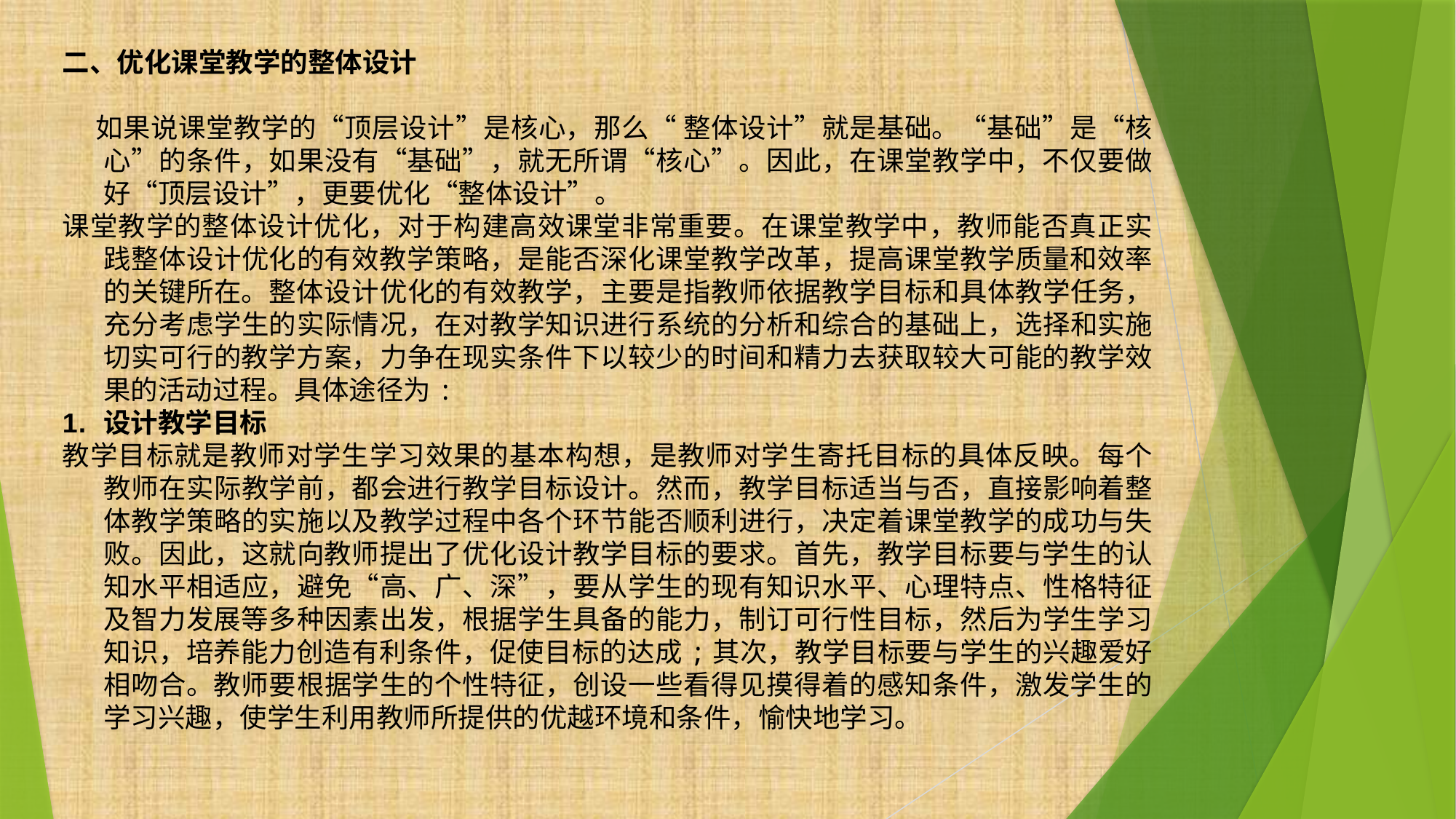

二、优化课堂教学的整体设计

    如果说课堂教学的“顶层设计”是核心，那么“ 整体设计”就是基础。“基础”是“核心”的条件，如果没有“基础”，就无所谓“核心”。因此，在课堂教学中，不仅要做好“顶层设计”，更要优化“整体设计”。
课堂教学的整体设计优化，对于构建高效课堂非常重要。在课堂教学中，教师能否真正实践整体设计优化的有效教学策略，是能否深化课堂教学改革，提高课堂教学质量和效率的关键所在。整体设计优化的有效教学，主要是指教师依据教学目标和具体教学任务，充分考虑学生的实际情况，在对教学知识进行系统的分析和综合的基础上，选择和实施切实可行的教学方案，力争在现实条件下以较少的时间和精力去获取较大可能的教学效果的活动过程。具体途径为:
设计教学目标
教学目标就是教师对学生学习效果的基本构想，是教师对学生寄托目标的具体反映。每个教师在实际教学前，都会进行教学目标设计。然而，教学目标适当与否，直接影响着整体教学策略的实施以及教学过程中各个环节能否顺利进行，决定着课堂教学的成功与失败。因此，这就向教师提出了优化设计教学目标的要求。首先，教学目标要与学生的认知水平相适应，避免“高、广、深”，要从学生的现有知识水平、心理特点、性格特征及智力发展等多种因素出发，根据学生具备的能力，制订可行性目标，然后为学生学习知识，培养能力创造有利条件，促使目标的达成;其次，教学目标要与学生的兴趣爱好相吻合。教师要根据学生的个性特征，创设一些看得见摸得着的感知条件，激发学生的学习兴趣，使学生利用教师所提供的优越环境和条件，愉快地学习。